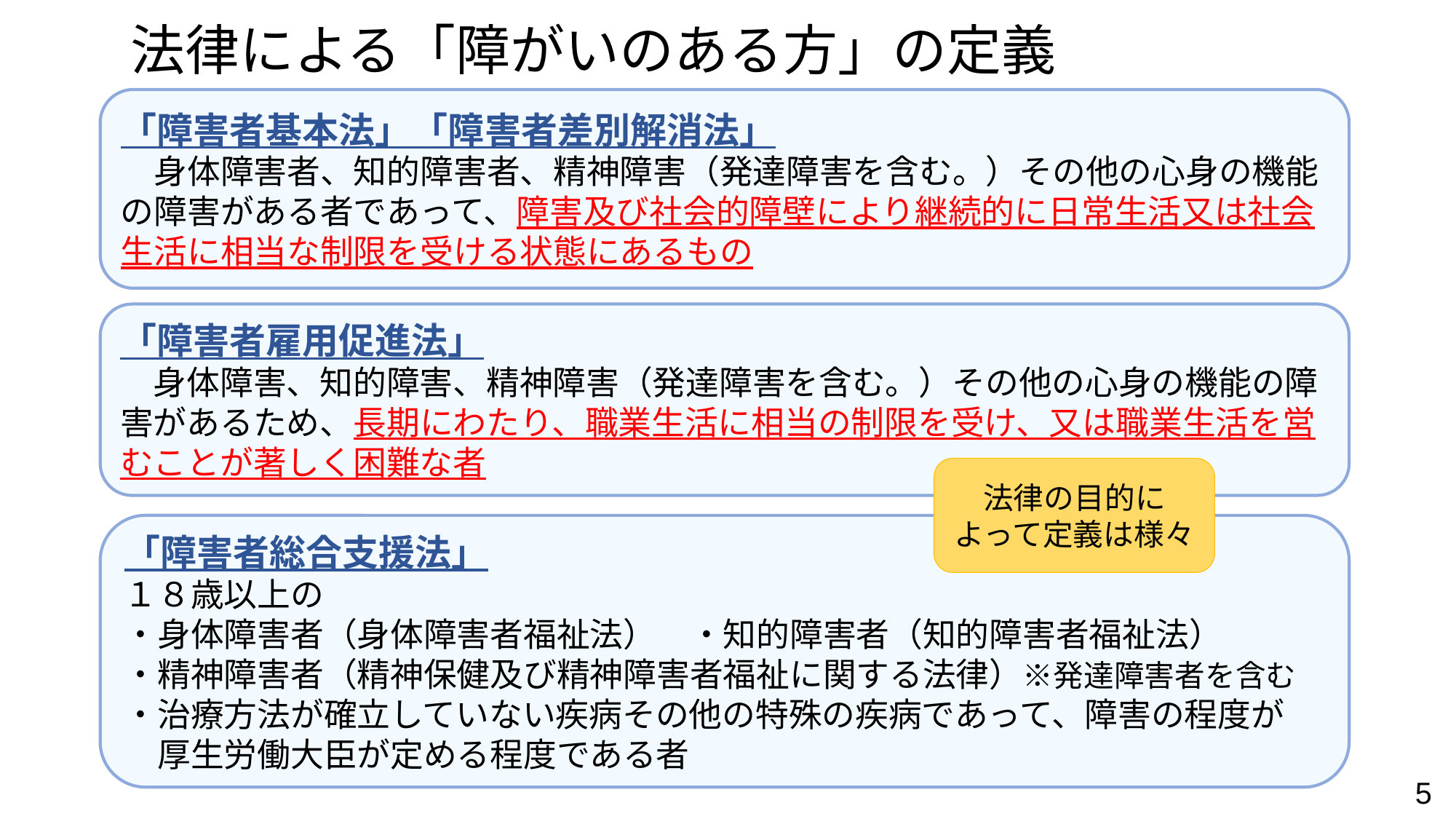

法律による「障がいのある方」の定義
「障害者基本法」「障害者差別解消法」
　身体障害者、知的障害者、精神障害（発達障害を含む。）その他の心身の機能の障害がある者であって、障害及び社会的障壁により継続的に日常生活又は社会生活に相当な制限を受ける状態にあるもの
「障害者雇用促進法」
　身体障害、知的障害、精神障害（発達障害を含む。）その他の心身の機能の障害があるため、長期にわたり、職業生活に相当の制限を受け、又は職業生活を営むことが著しく困難な者
法律の目的に
よって定義は様々
「障害者総合支援法」
１８歳以上の
・身体障害者（身体障害者福祉法）　・知的障害者（知的障害者福祉法）
・精神障害者（精神保健及び精神障害者福祉に関する法律）※発達障害者を含む
・治療方法が確立していない疾病その他の特殊の疾病であって、障害の程度が
　厚生労働大臣が定める程度である者
5